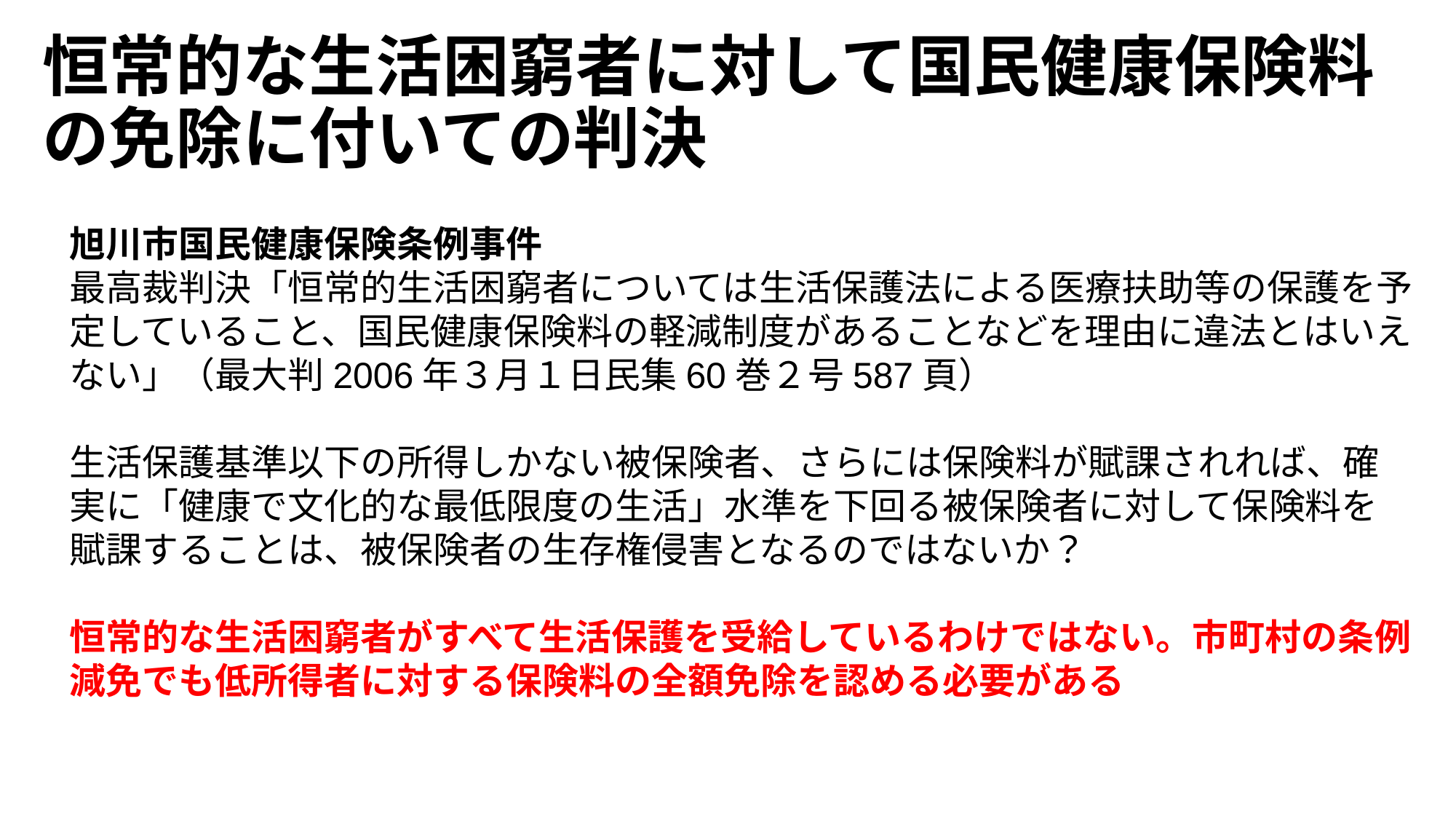

# 恒常的な生活困窮者に対して国民健康保険料の免除に付いての判決
旭川市国民健康保険条例事件
最高裁判決「恒常的生活困窮者については生活保護法による医療扶助等の保護を予定していること、国民健康保険料の軽減制度があることなどを理由に違法とはいえない」（最大判2006年３月１日民集60巻２号587頁）

生活保護基準以下の所得しかない被保険者、さらには保険料が賦課されれば、確実に「健康で文化的な最低限度の生活」水準を下回る被保険者に対して保険料を賦課することは、被保険者の生存権侵害となるのではないか？

恒常的な生活困窮者がすべて生活保護を受給しているわけではない。市町村の条例減免でも低所得者に対する保険料の全額免除を認める必要がある